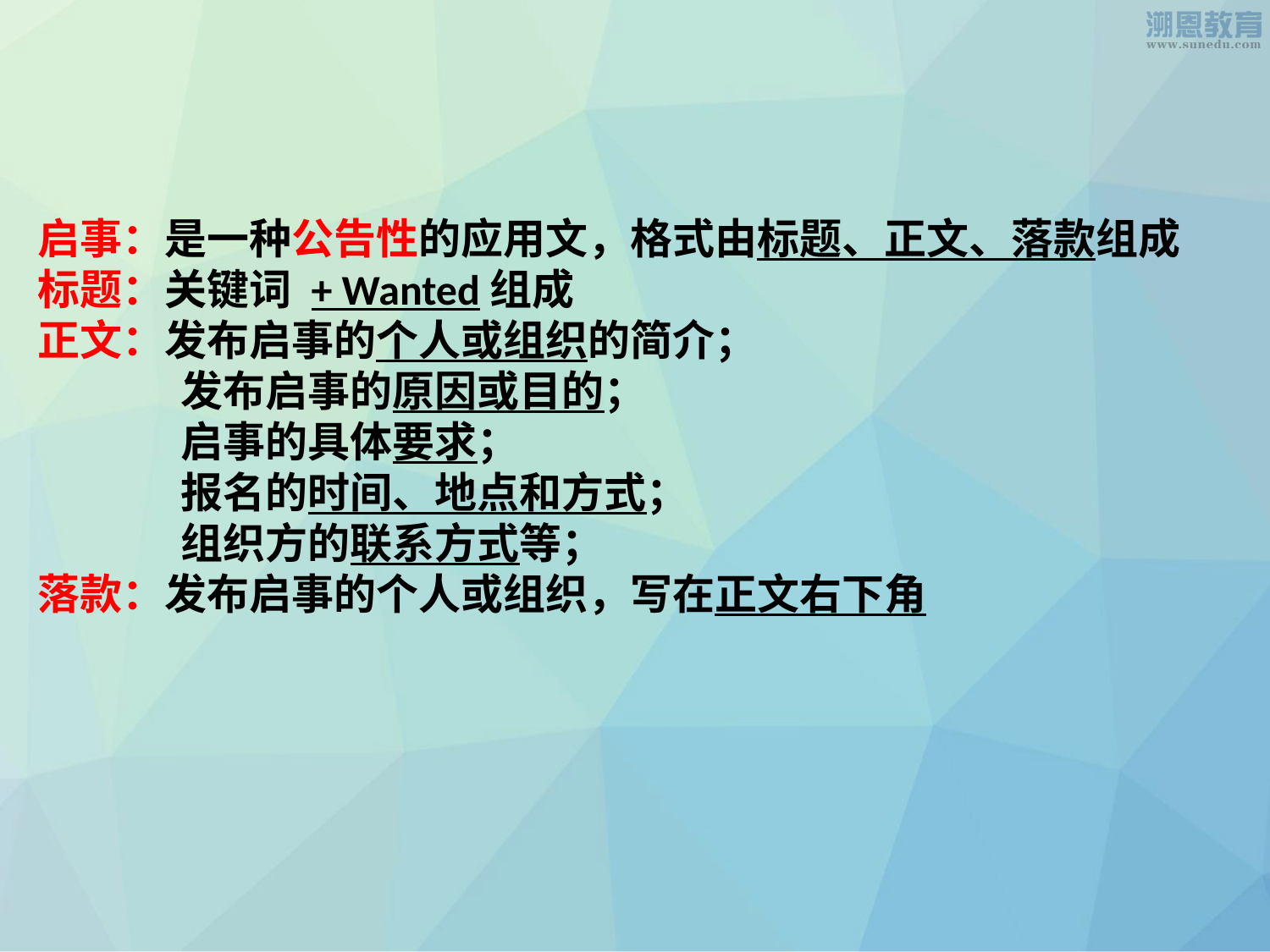

启事：是一种公告性的应用文，格式由标题、正文、落款组成
标题：关键词 + Wanted组成
正文：发布启事的个人或组织的简介；
              发布启事的原因或目的；
              启事的具体要求；
              报名的时间、地点和方式；
              组织方的联系方式等；
落款：发布启事的个人或组织，写在正文右下角